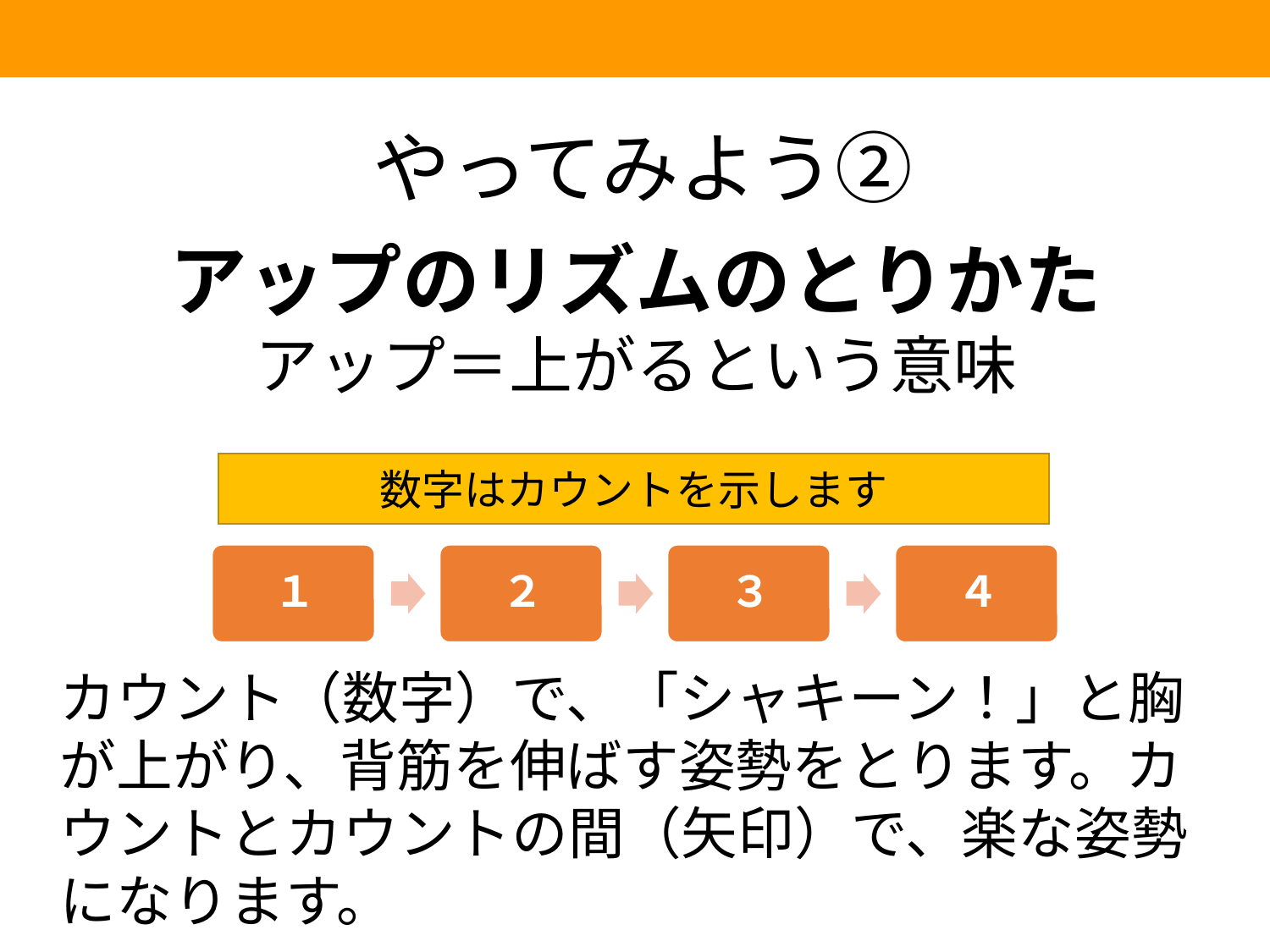

やってみよう②
アップのリズムのとりかた
アップ＝上がるという意味

１

２

３

４
数字はカウントを示します
カウント（数字）で、「シャキーン！」と胸が上がり、背筋を伸ばす姿勢をとります。カウントとカウントの間（矢印）で、楽な姿勢になります。
27